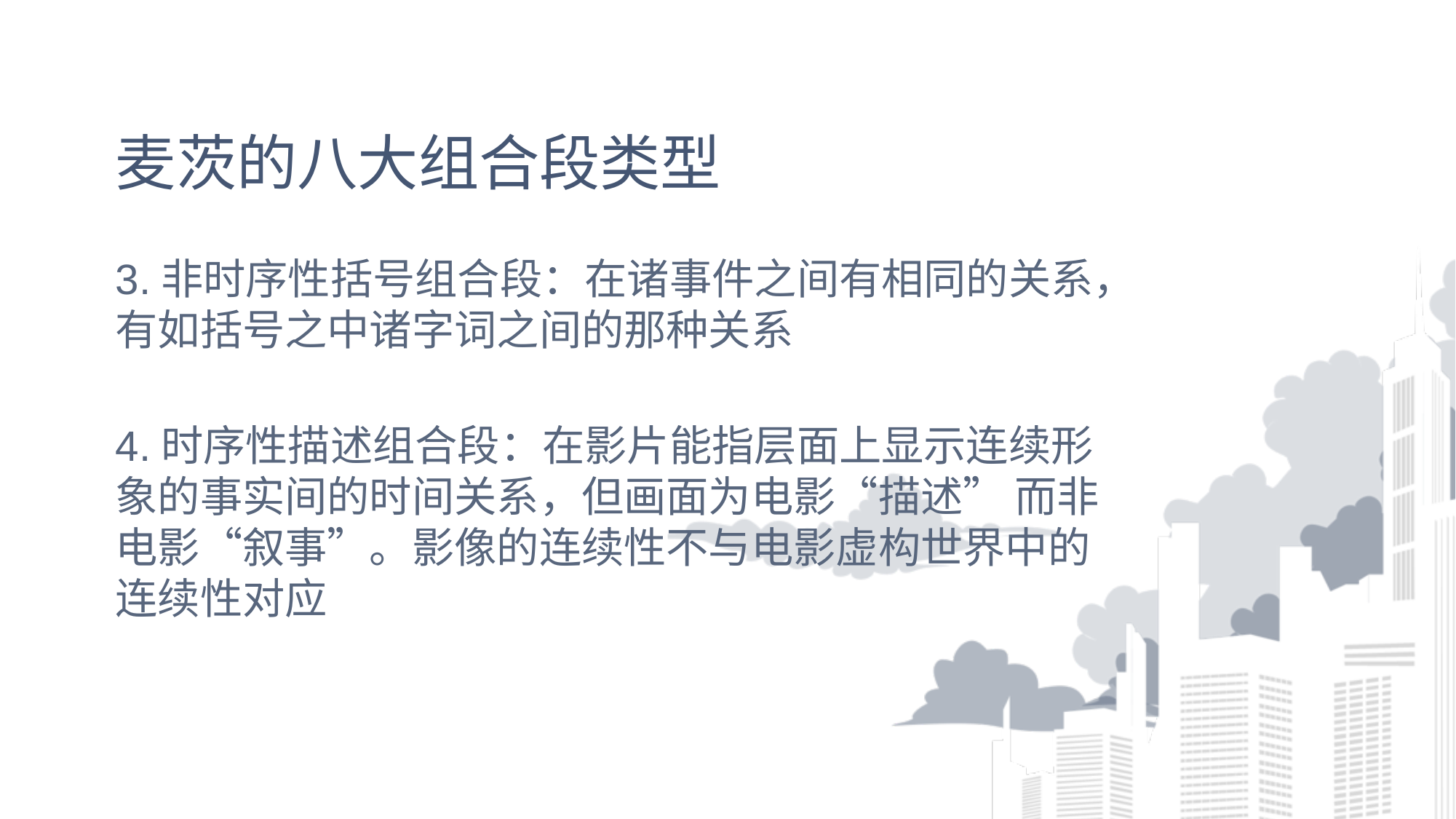

# 麦茨的八大组合段类型
3.非时序性括号组合段：在诸事件之间有相同的关系，有如括号之中诸字词之间的那种关系
4.时序性描述组合段：在影片能指层面上显示连续形象的事实间的时间关系，但画面为电影“描述” 而非电影“叙事”。影像的连续性不与电影虚构世界中的连续性对应